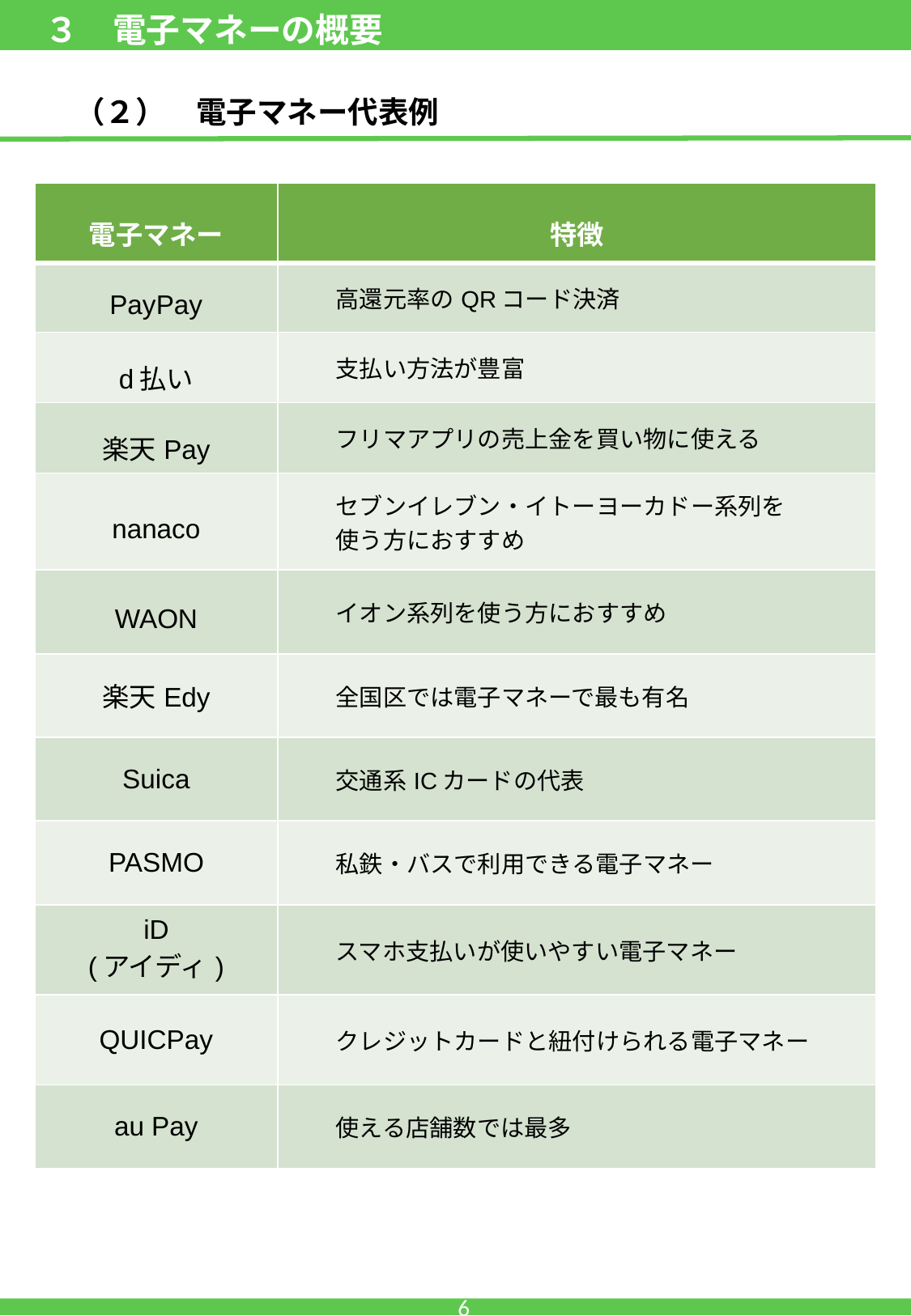

３　電子マネーの概要
　　（２）　電子マネー代表例
| 電子マネー | 特徴 |
| --- | --- |
| PayPay | 高還元率のQRコード決済 |
| d払い | 支払い方法が豊富 |
| 楽天Pay | フリマアプリの売上金を買い物に使える |
| nanaco | セブンイレブン・イトーヨーカドー系列を 使う方におすすめ |
| WAON | イオン系列を使う方におすすめ |
| 楽天Edy | 全国区では電子マネーで最も有名 |
| Suica | 交通系ICカードの代表 |
| PASMO | 私鉄・バスで利用できる電子マネー |
| iD (アイディ) | スマホ支払いが使いやすい電子マネー |
| QUICPay | クレジットカードと紐付けられる電子マネー |
| au Pay | 使える店舗数では最多 |
6